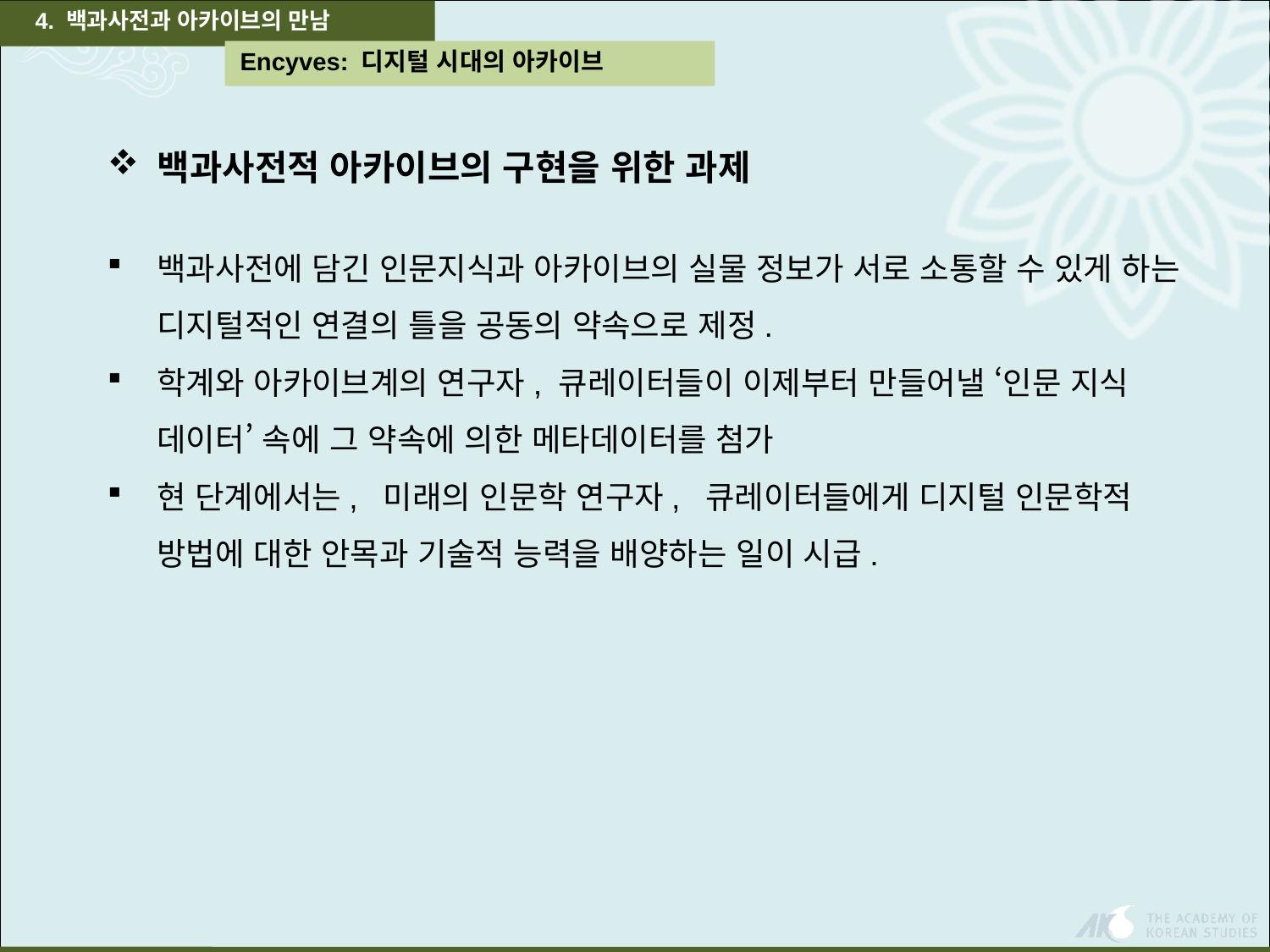

4. 백과사전과 아카이브의 만남

 Encyves: 디지털 시대의 아카이브

백과사전적 아카이브의 구현을 위한 과제

백과사전에 담긴 인문지식과 아카이브의 실물 정보가 서로 소통할 수 있게 하는 디지털적인 연결의 틀을 공동의 약속으로 제정.
학계와 아카이브계의 연구자, 큐레이터들이 이제부터 만들어낼 ‘인문 지식 데이터’ 속에 그 약속에 의한 메타데이터를 첨가
현 단계에서는,  미래의 인문학 연구자,  큐레이터들에게 디지털 인문학적 방법에 대한 안목과 기술적 능력을 배양하는 일이 시급.